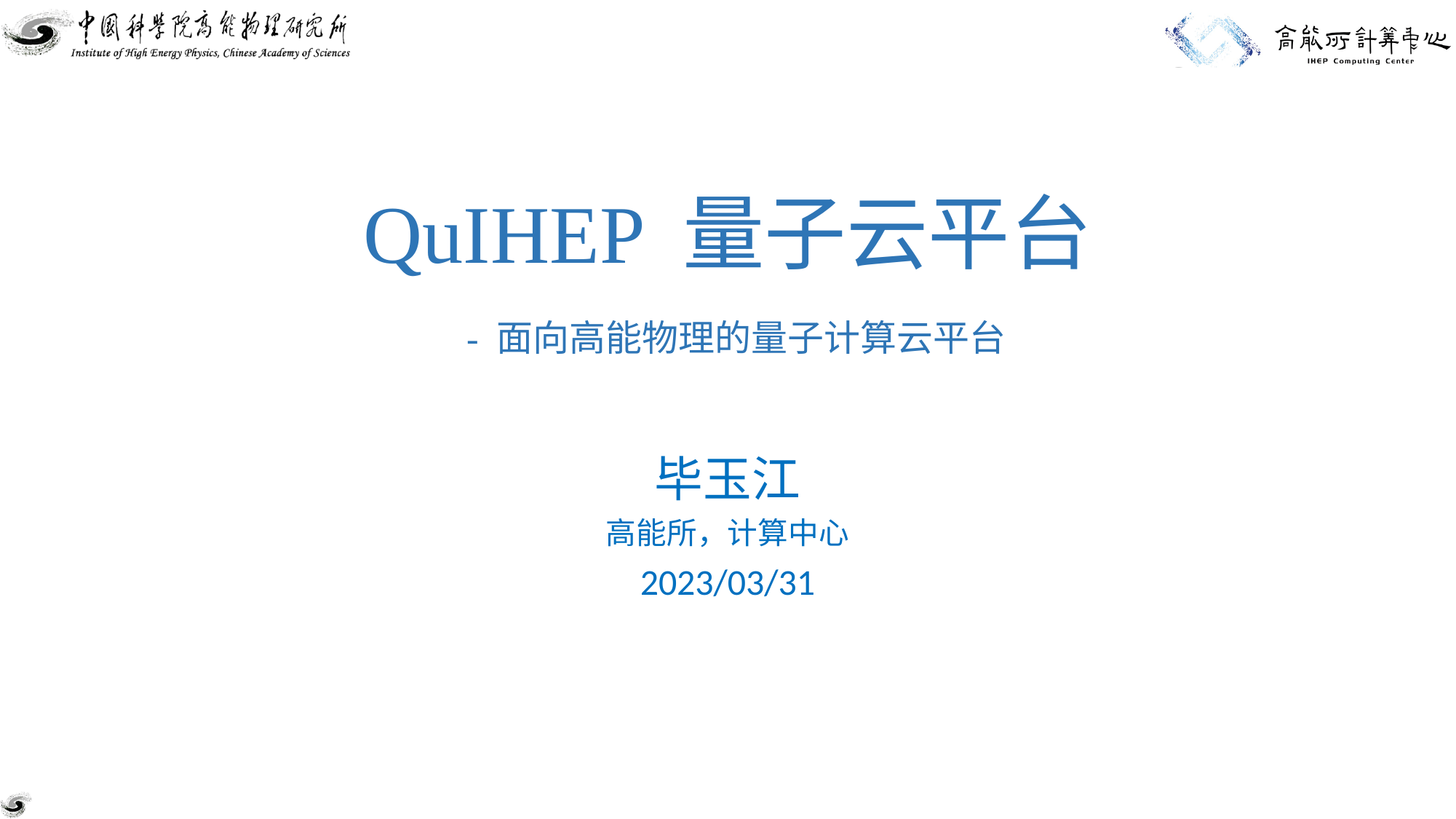

# QuIHEP 量子云平台 - 面向高能物理的量子计算云平台
毕玉江
高能所，计算中心
2023/03/31